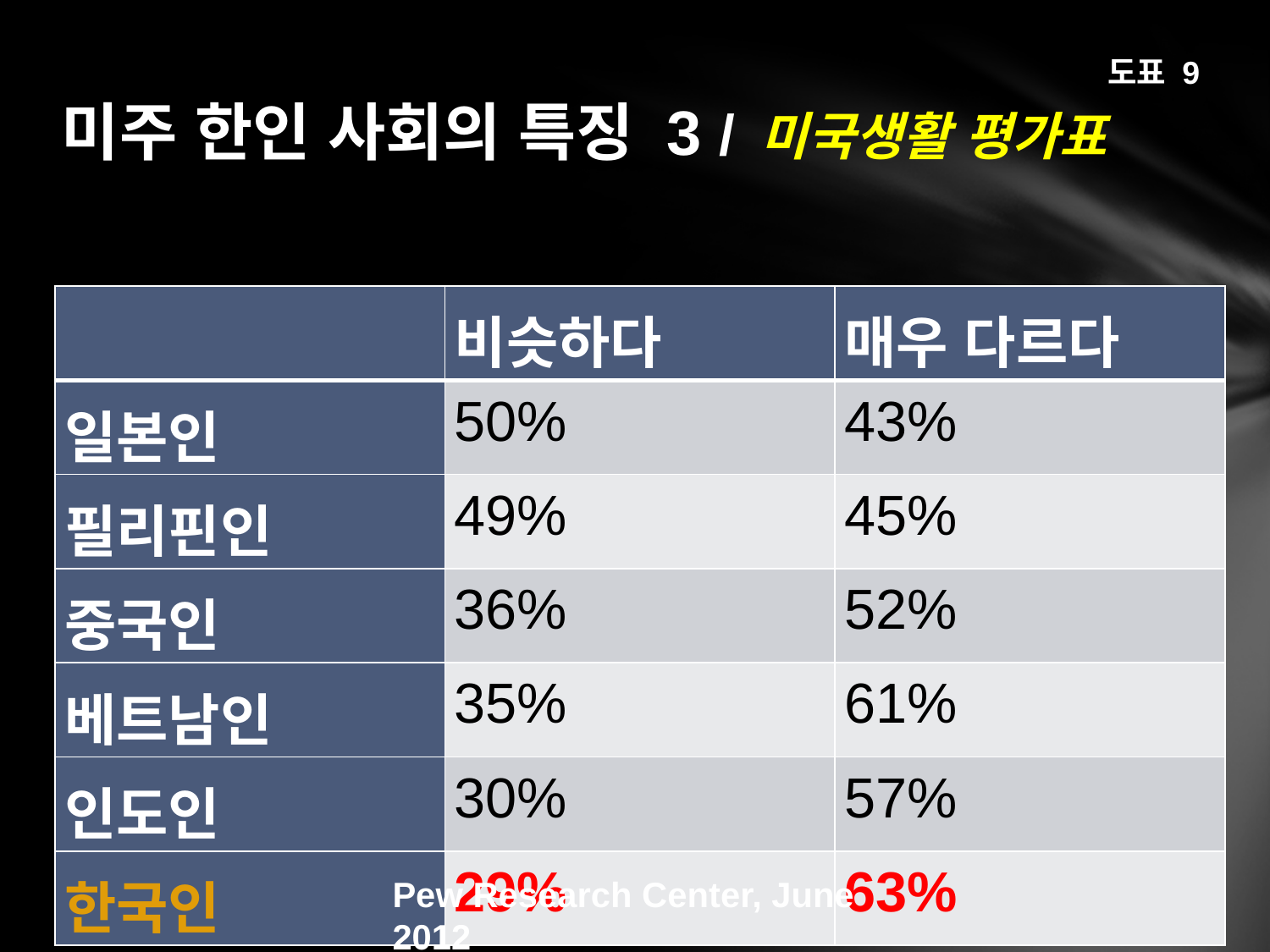

# 미주 한인 사회의 특징 3 / 미국생활 평가표
도표 9
|  | 비슷하다 | 매우 다르다 |
| --- | --- | --- |
| 일본인 | 50% | 43% |
| 필리핀인 | 49% | 45% |
| 중국인 | 36% | 52% |
| 베트남인 | 35% | 61% |
| 인도인 | 30% | 57% |
| 한국인 | 29% | 63% |
Pew Research Center, June 2012